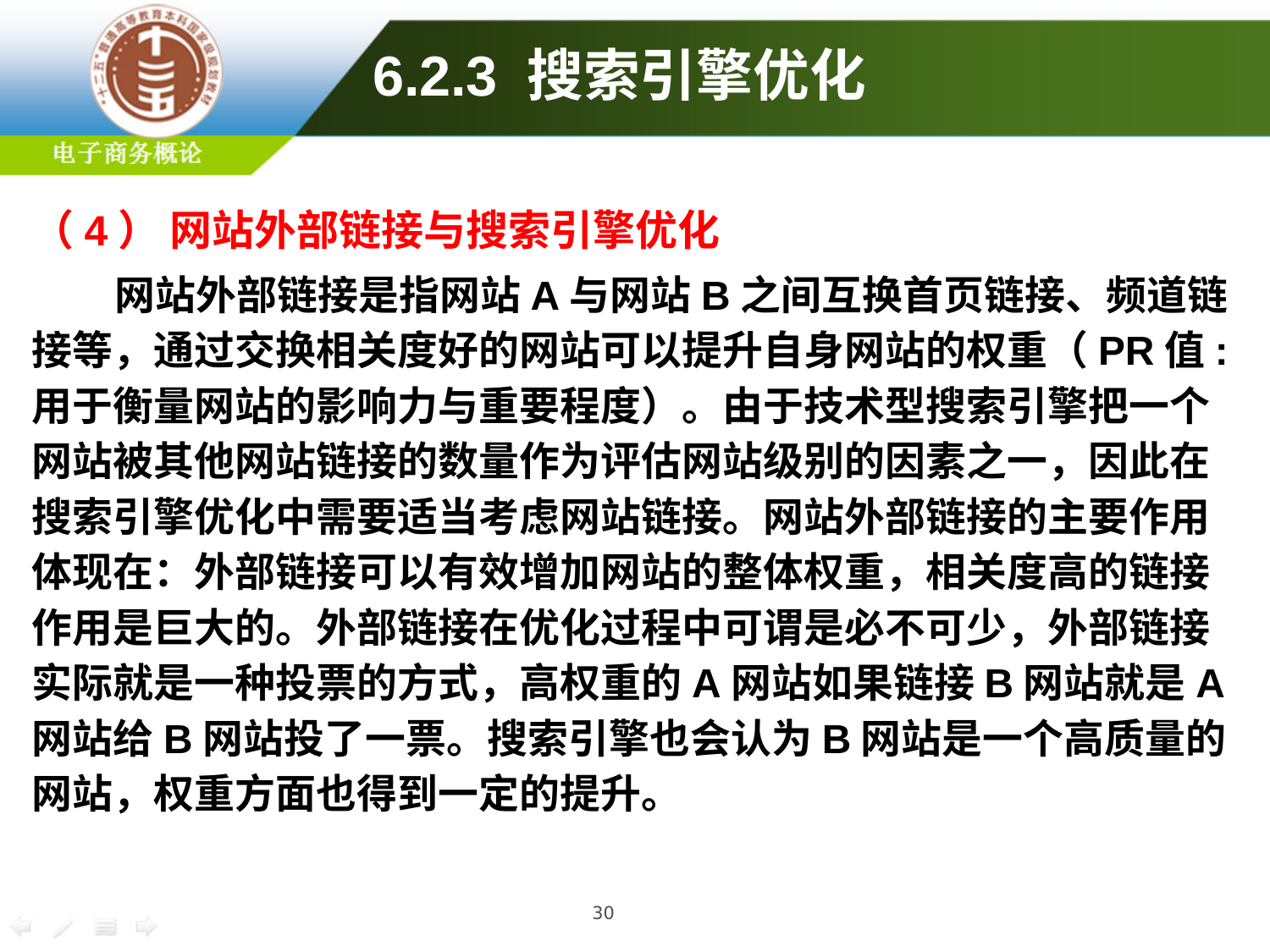

# 6.2.3 搜索引擎优化
（4） 网站外部链接与搜索引擎优化
        网站外部链接是指网站A与网站B之间互换首页链接、频道链接等，通过交换相关度好的网站可以提升自身网站的权重（PR值:用于衡量网站的影响力与重要程度）。由于技术型搜索引擎把一个网站被其他网站链接的数量作为评估网站级别的因素之一，因此在搜索引擎优化中需要适当考虑网站链接。网站外部链接的主要作用体现在：外部链接可以有效增加网站的整体权重，相关度高的链接作用是巨大的。外部链接在优化过程中可谓是必不可少，外部链接实际就是一种投票的方式，高权重的A网站如果链接B网站就是A网站给B网站投了一票。搜索引擎也会认为B网站是一个高质量的网站，权重方面也得到一定的提升。
30